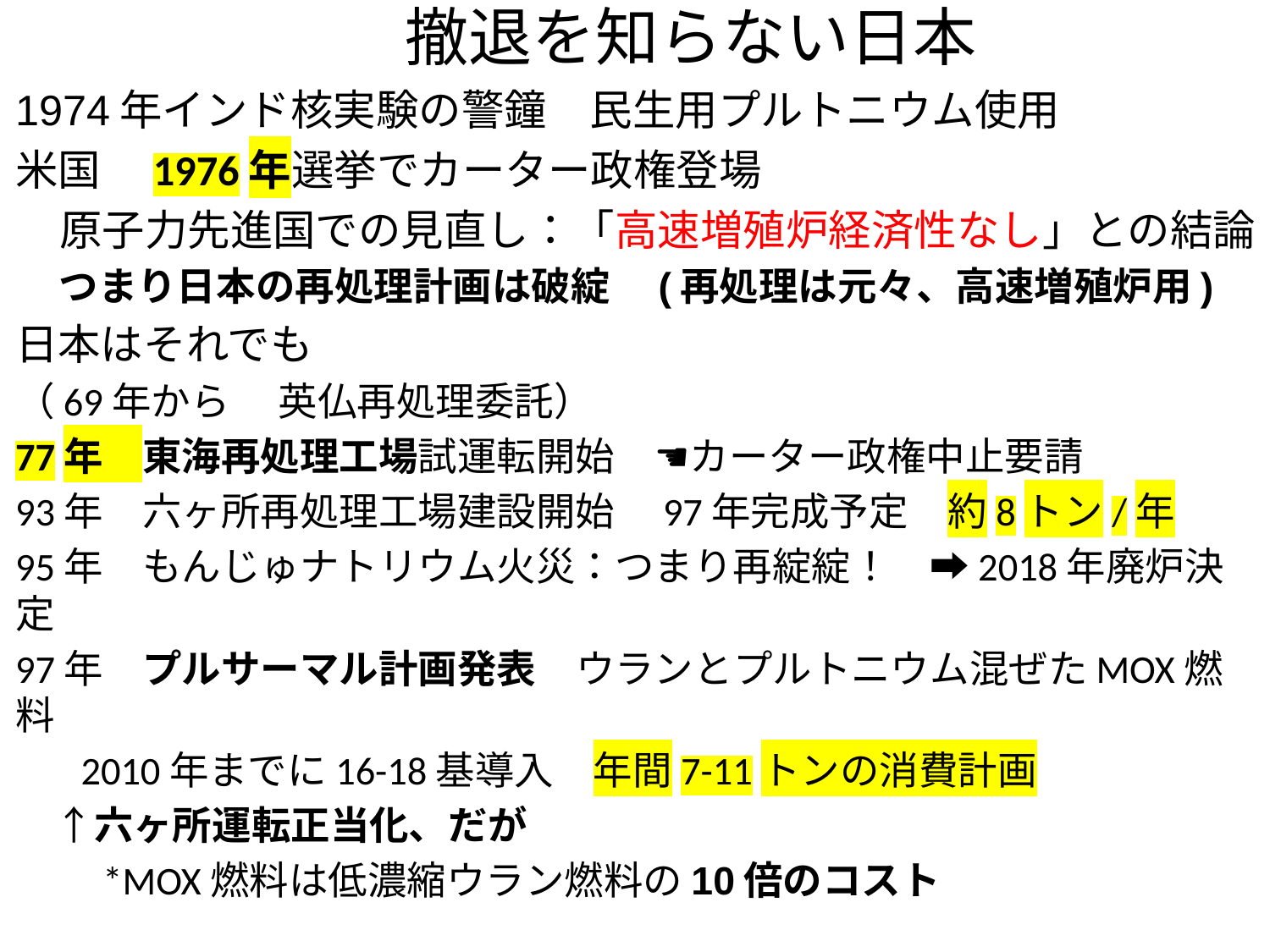

# 撤退を知らない日本
1974年インド核実験の警鐘　民生用プルトニウム使用
米国　1976年選挙でカーター政権登場
　原子力先進国での見直し：「高速増殖炉経済性なし」との結論
つまり日本の再処理計画は破綻　(再処理は元々、高速増殖炉用)
日本はそれでも
（69年から　 英仏再処理委託）
77年　東海再処理工場試運転開始　☚カーター政権中止要請
93年　六ヶ所再処理工場建設開始　97年完成予定　約8トン/年
95年　もんじゅナトリウム火災：つまり再綻綻！　➡2018年廃炉決定
97年　プルサーマル計画発表　ウランとプルトニウム混ぜたMOX燃料
 　2010年までに16-18基導入　年間7-11トンの消費計画
　↑六ヶ所運転正当化、だが
　　*MOX燃料は低濃縮ウラン燃料の10倍のコスト